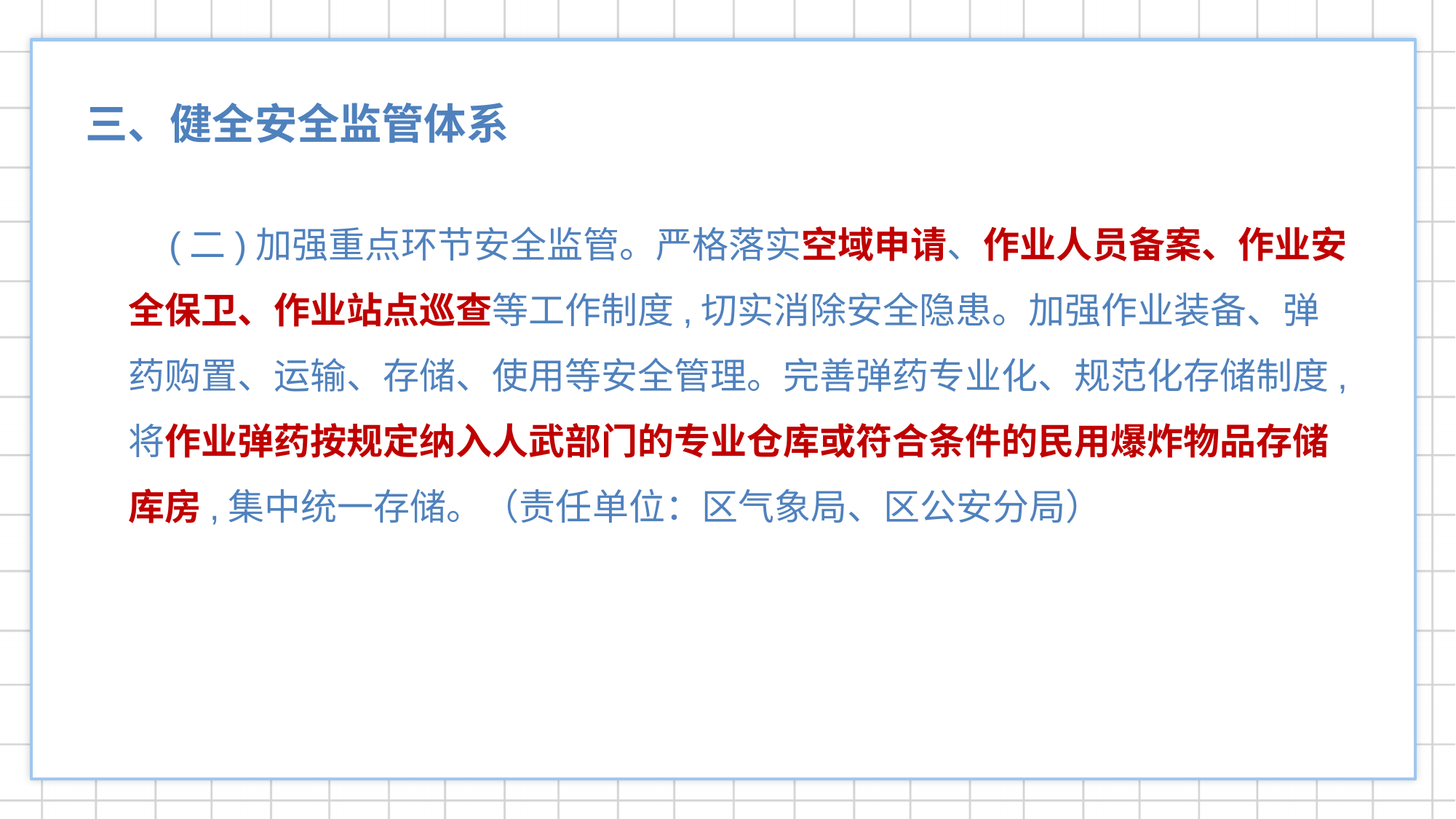

三、健全安全监管体系
    (二)加强重点环节安全监管。严格落实空域申请、作业人员备案、作业安全保卫、作业站点巡查等工作制度,切实消除安全隐患。加强作业装备、弹药购置、运输、存储、使用等安全管理。完善弹药专业化、规范化存储制度,将作业弹药按规定纳入人武部门的专业仓库或符合条件的民用爆炸物品存储库房,集中统一存储。（责任单位：区气象局、区公安分局）